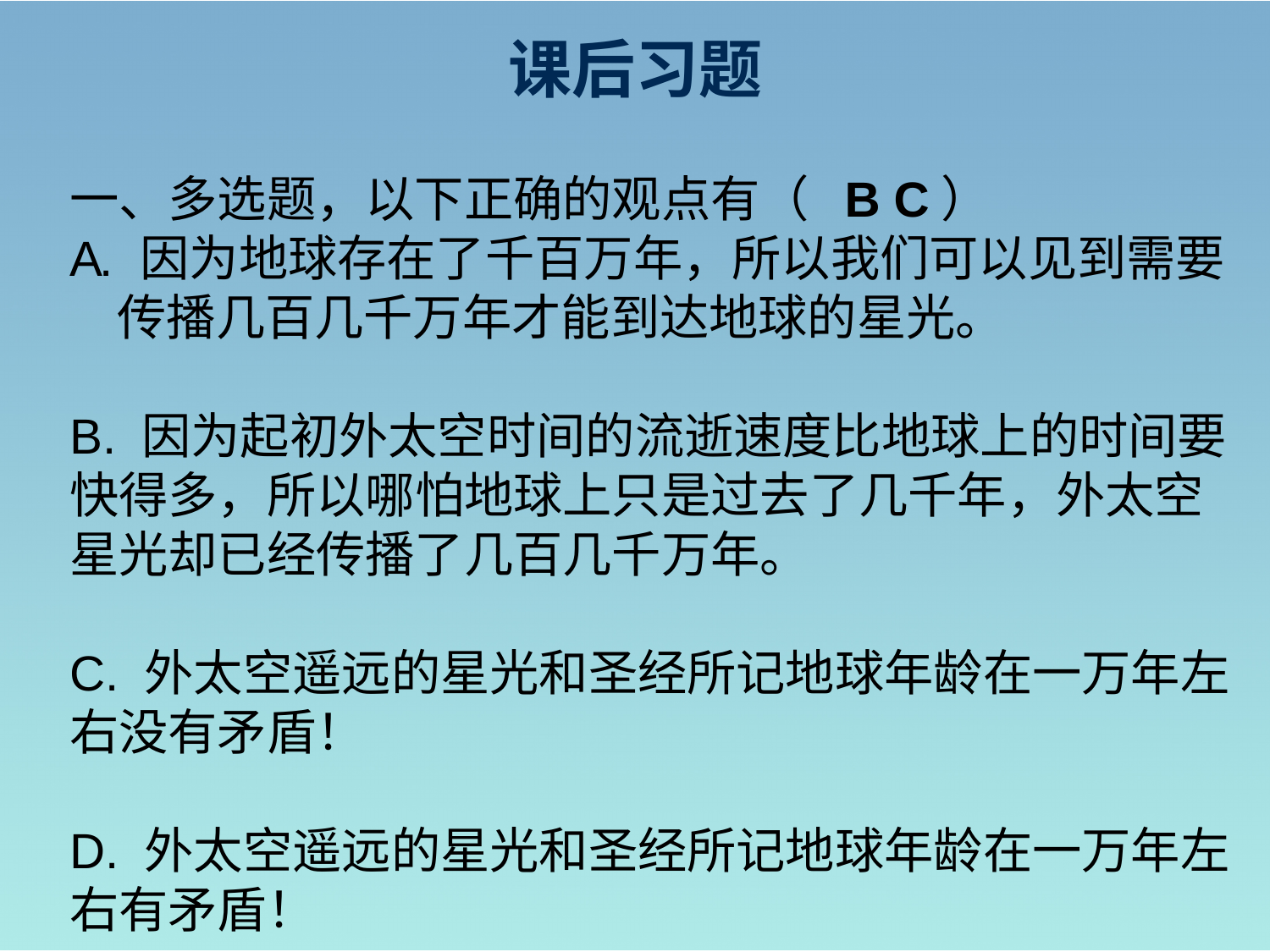

课后习题
一、多选题，以下正确的观点有（            ）
 因为地球存在了千百万年，所以我们可以见到需要传播几百几千万年才能到达地球的星光。

B. 因为起初外太空时间的流逝速度比地球上的时间要快得多，所以哪怕地球上只是过去了几千年，外太空星光却已经传播了几百几千万年。

C. 外太空遥远的星光和圣经所记地球年龄在一万年左右没有矛盾！

D. 外太空遥远的星光和圣经所记地球年龄在一万年左右有矛盾！
B C